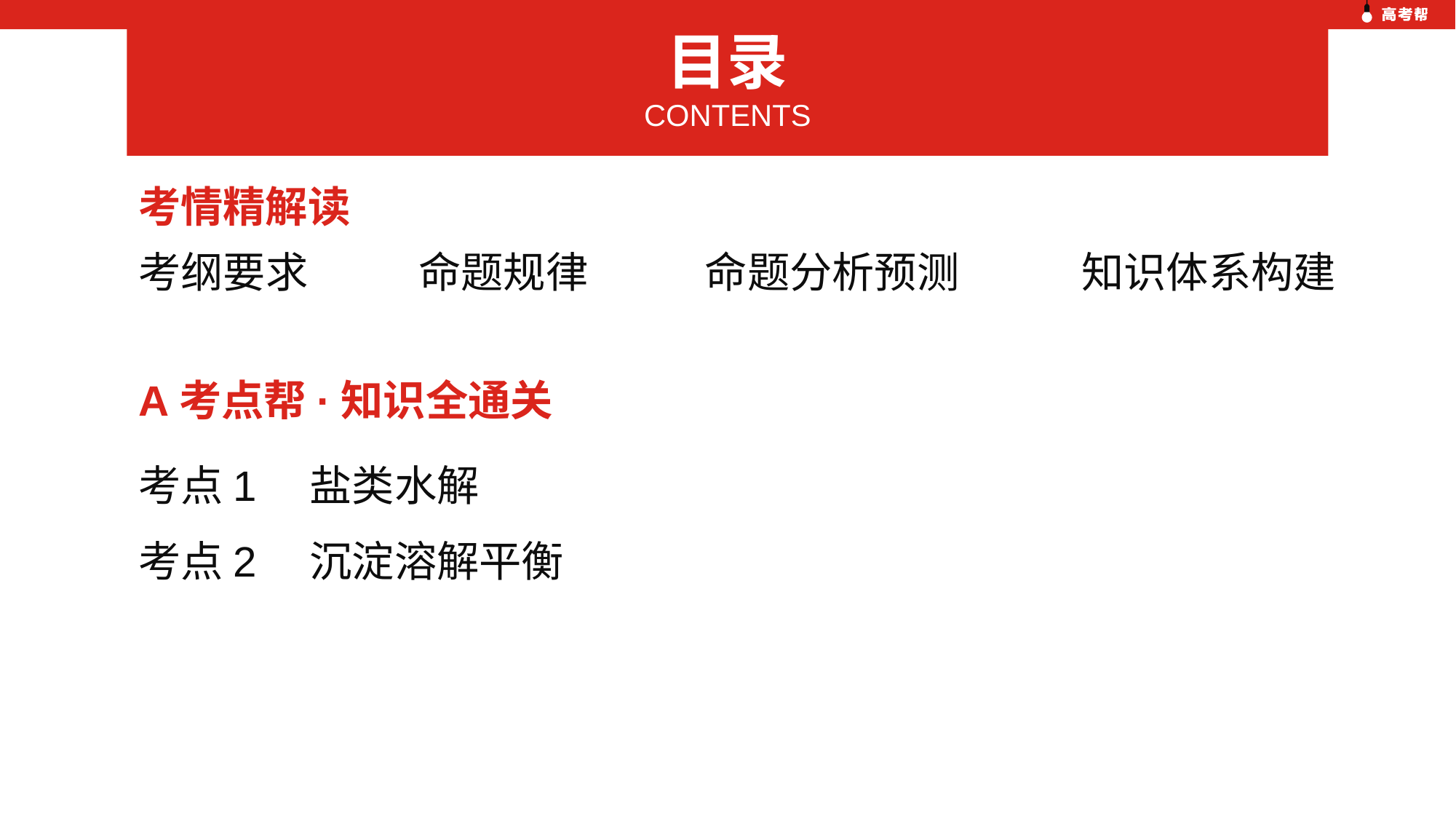

目录
CONTENTS
考情精解读
考纲要求
命题规律
命题分析预测
知识体系构建
A考点帮·知识全通关
考点1　盐类水解
考点2　沉淀溶解平衡